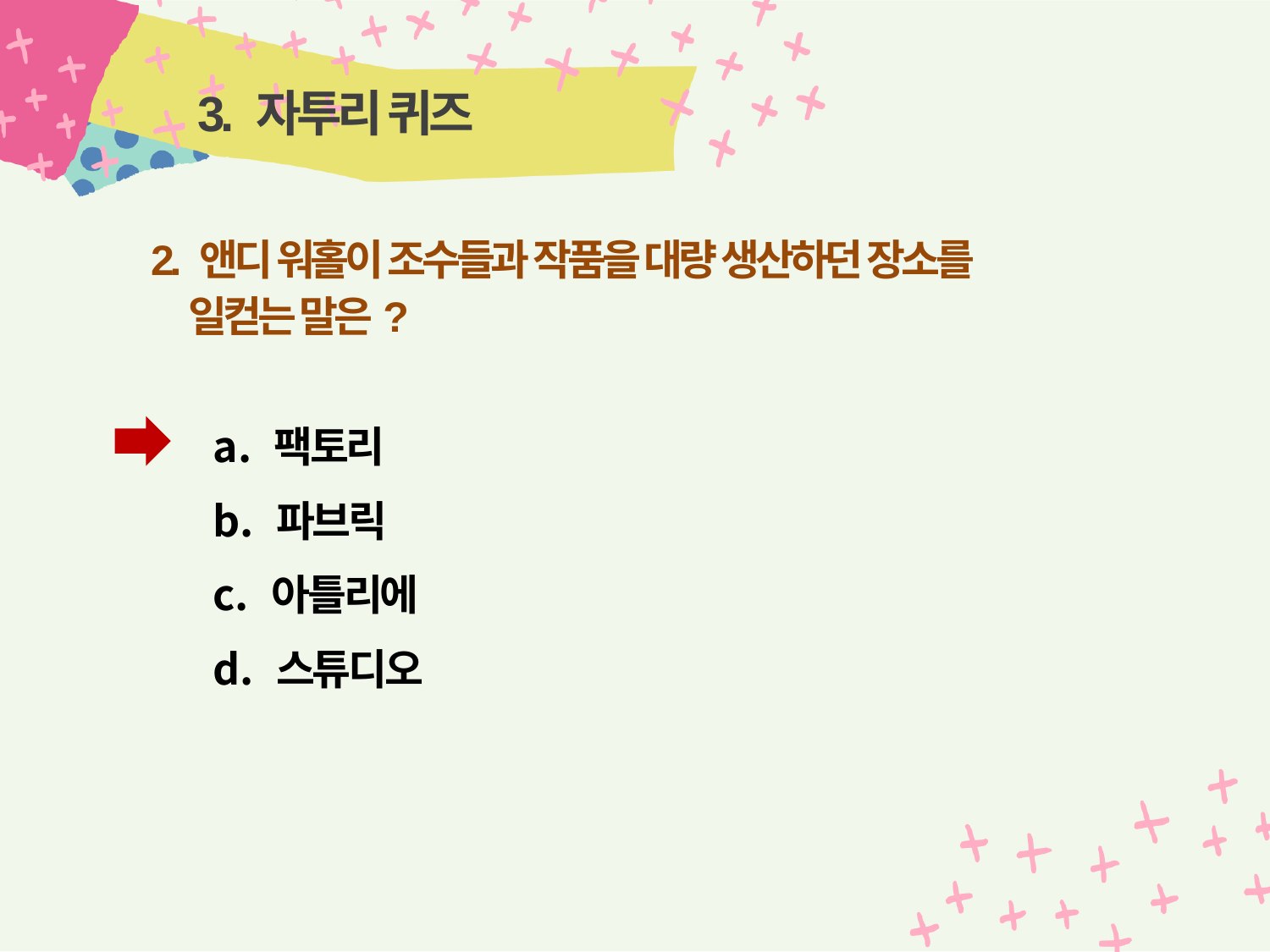

# 3. 자투리 퀴즈
2. 앤디 워홀이 조수들과 작품을 대량 생산하던 장소를
일컫는 말은?

 팩토리
 파브릭
 아틀리에
 스튜디오